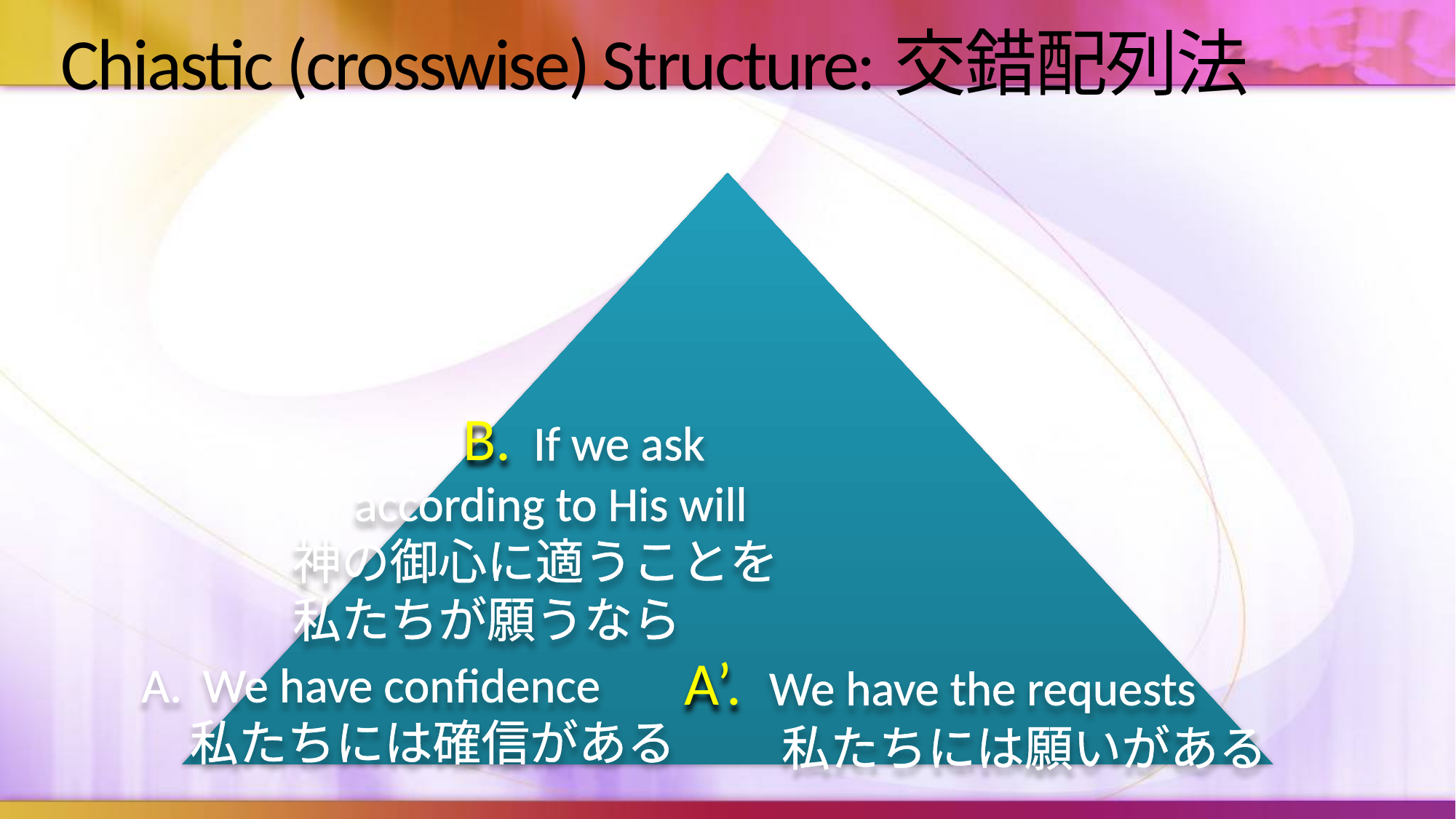

# Chiastic (crosswise) Structure:交錯配列法

		B.  If we ask
 	according to His will
神の御心に適うことを
私たちが願うなら
A’.  We have the requests
　　私たちには願いがある
We have confidence
　私たちには確信がある